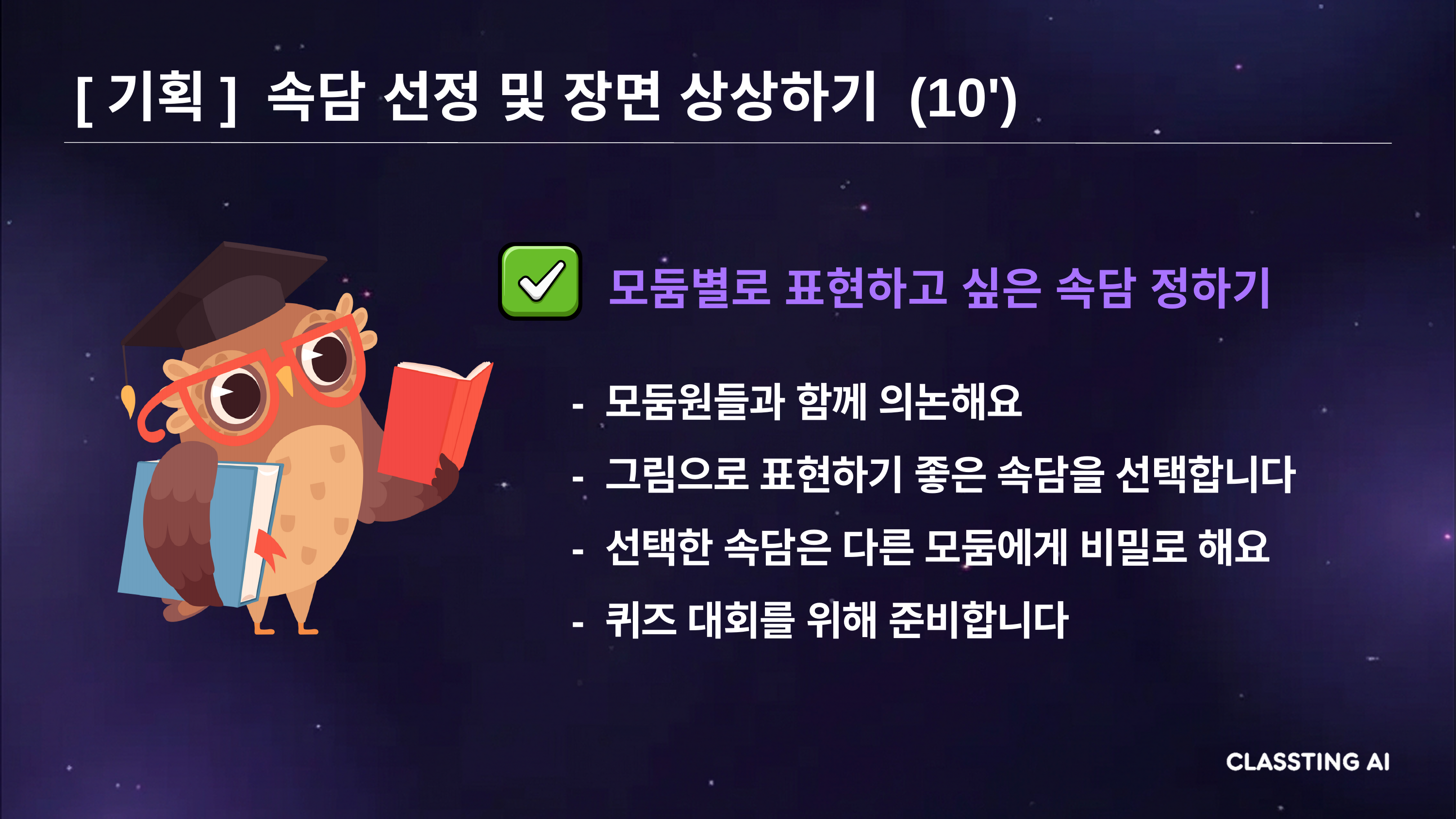

[기획] 속담 선정 및 장면 상상하기 (10')

모둠별로 표현하고 싶은 속담 정하기
- 모둠원들과 함께 의논해요
- 그림으로 표현하기 좋은 속담을 선택합니다
- 선택한 속담은 다른 모둠에게 비밀로 해요
- 퀴즈 대회를 위해 준비합니다